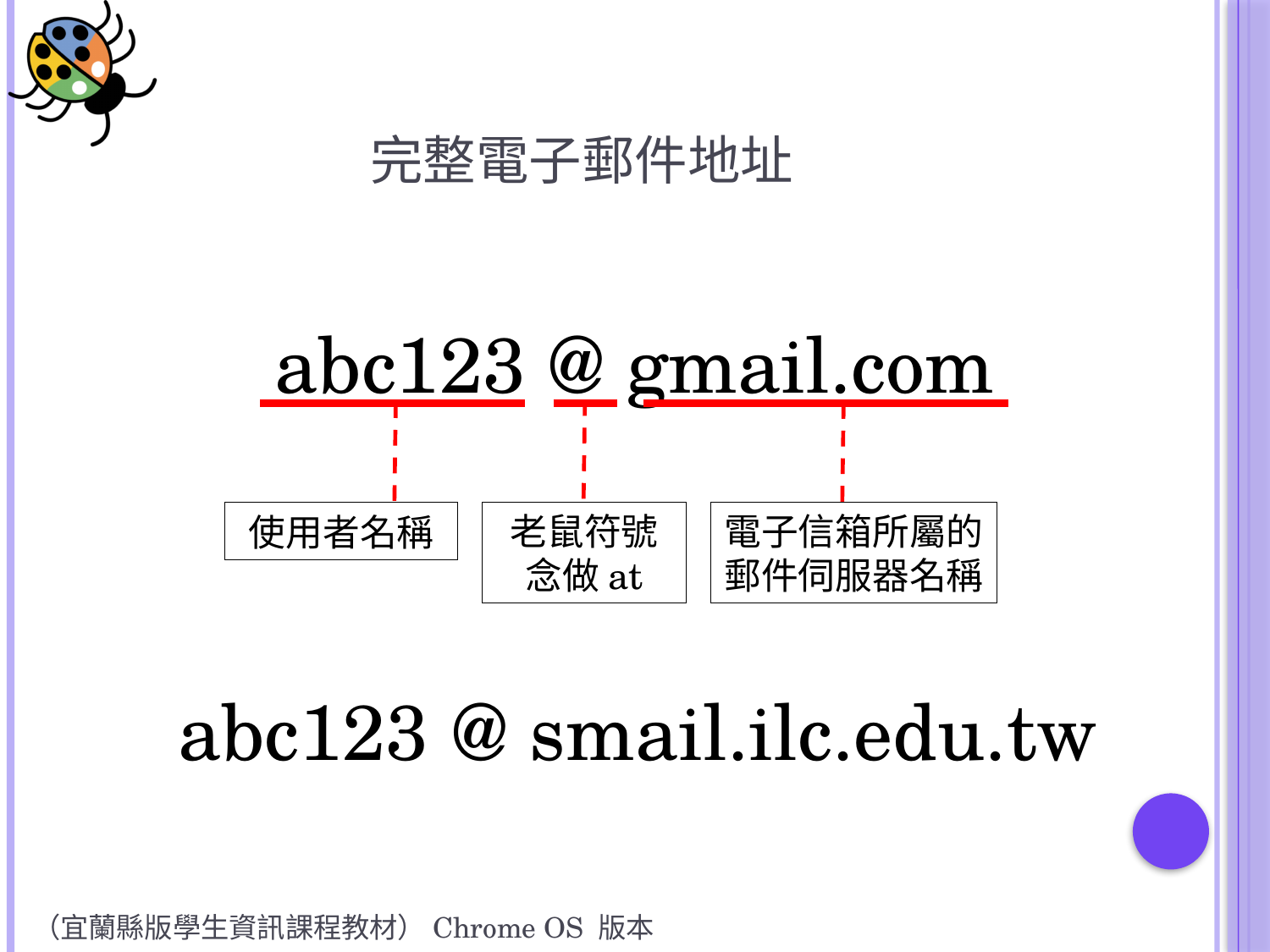

# 完整電子郵件地址
abc123 @ gmail.com
老鼠符號
念做at
電子信箱所屬的郵件伺服器名稱
使用者名稱
abc123 @ smail.ilc.edu.tw
（宜蘭縣版學生資訊課程教材）Chrome OS 版本